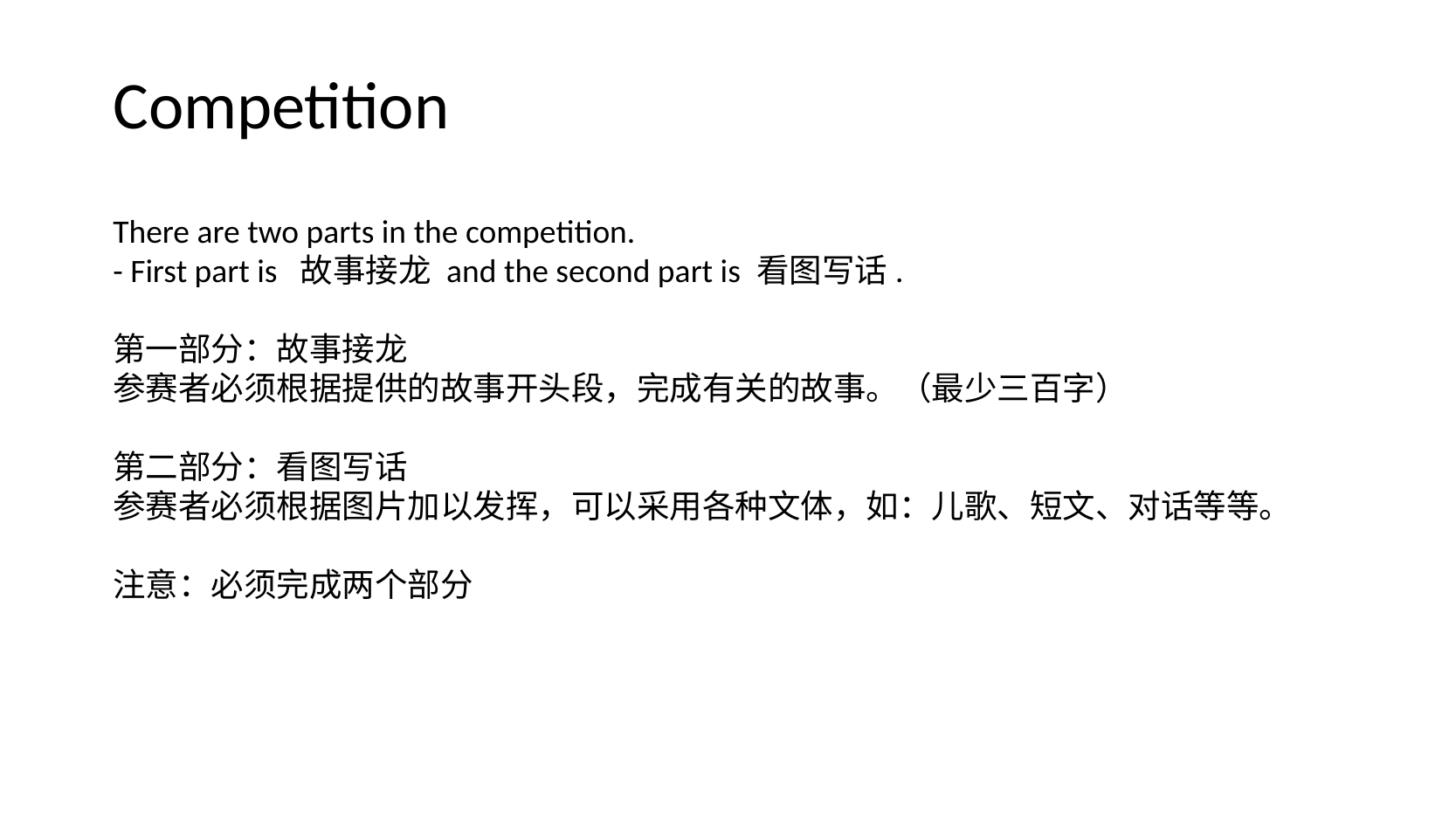

# Competition
There are two parts in the competition.
- First part is  故事接龙 and the second part is 看图写话.
第一部分：故事接龙
参赛者必须根据提供的故事开头段，完成有关的故事。（最少三百字）
第二部分：看图写话
参赛者必须根据图片加以发挥，可以采用各种文体，如：儿歌、短文、对话等等。
注意：必须完成两个部分